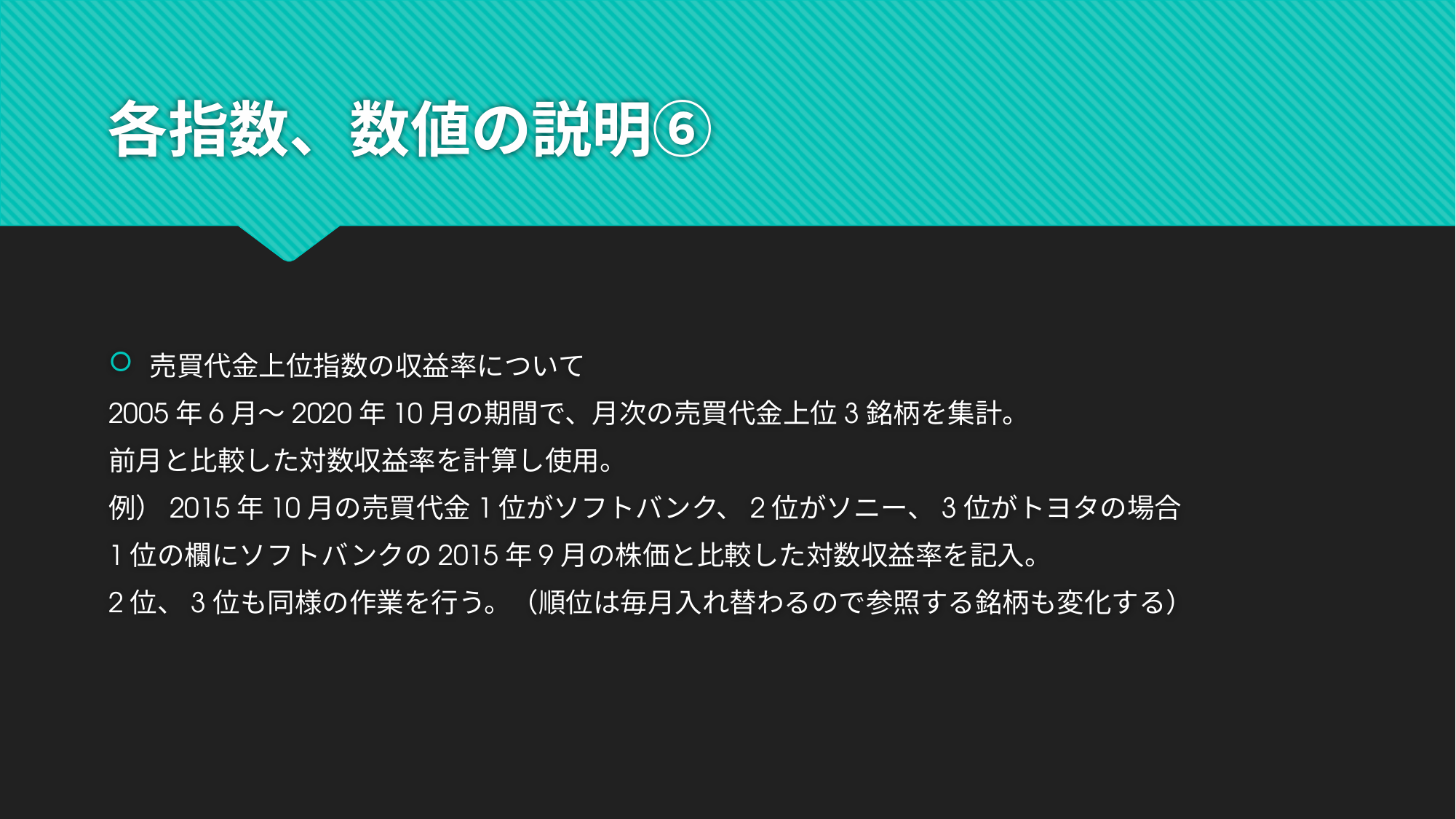

# 各指数、数値の説明⑥
売買代金上位指数の収益率について
2005年6月～2020年10月の期間で、月次の売買代金上位3銘柄を集計。
前月と比較した対数収益率を計算し使用。
例）2015年10月の売買代金1位がソフトバンク、2位がソニー、3位がトヨタの場合
1位の欄にソフトバンクの2015年9月の株価と比較した対数収益率を記入。
2位、3位も同様の作業を行う。（順位は毎月入れ替わるので参照する銘柄も変化する）